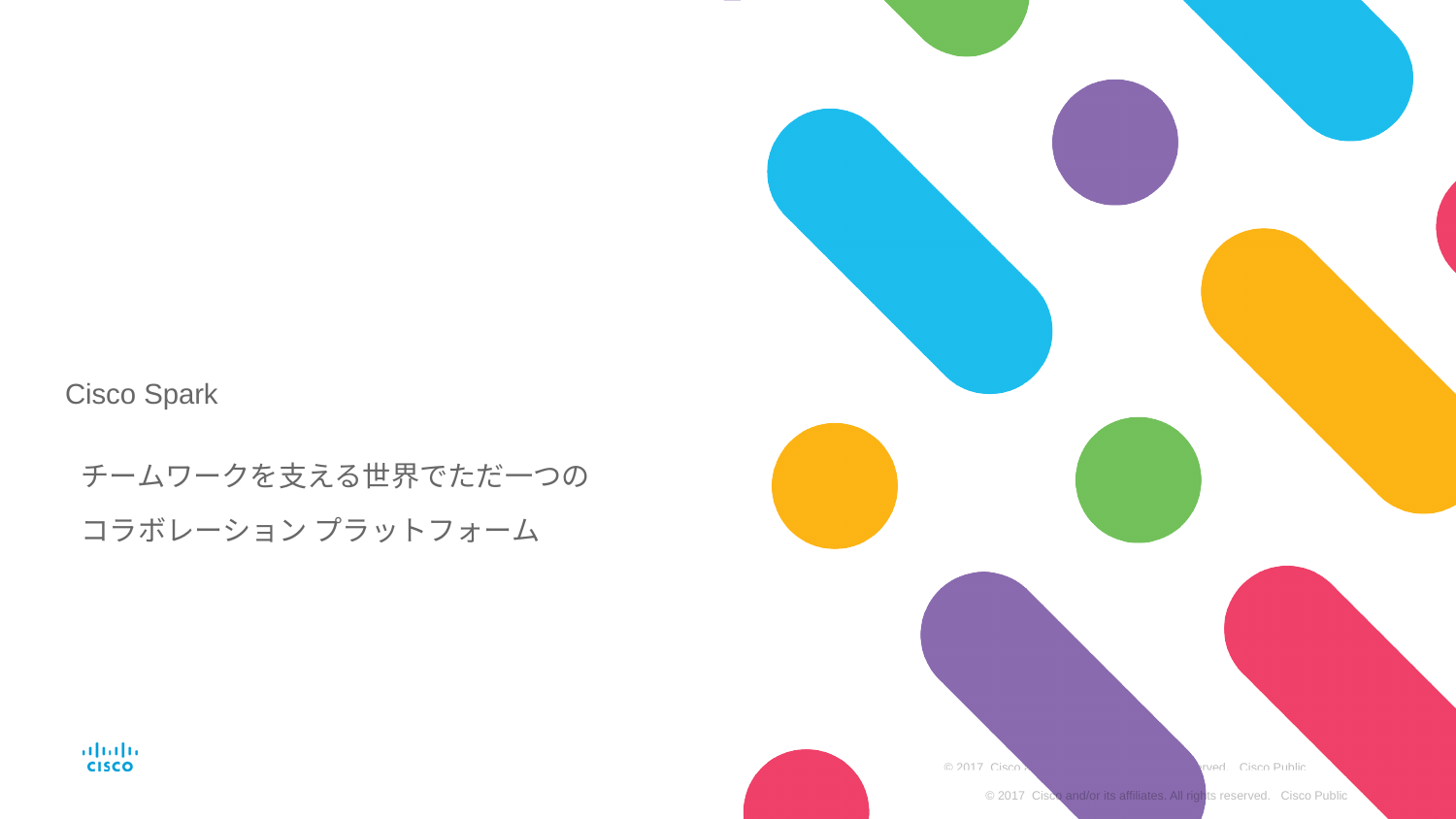

# Cisco Spark
チームワークを支える世界でただ一つの
コラボレーション プラットフォーム